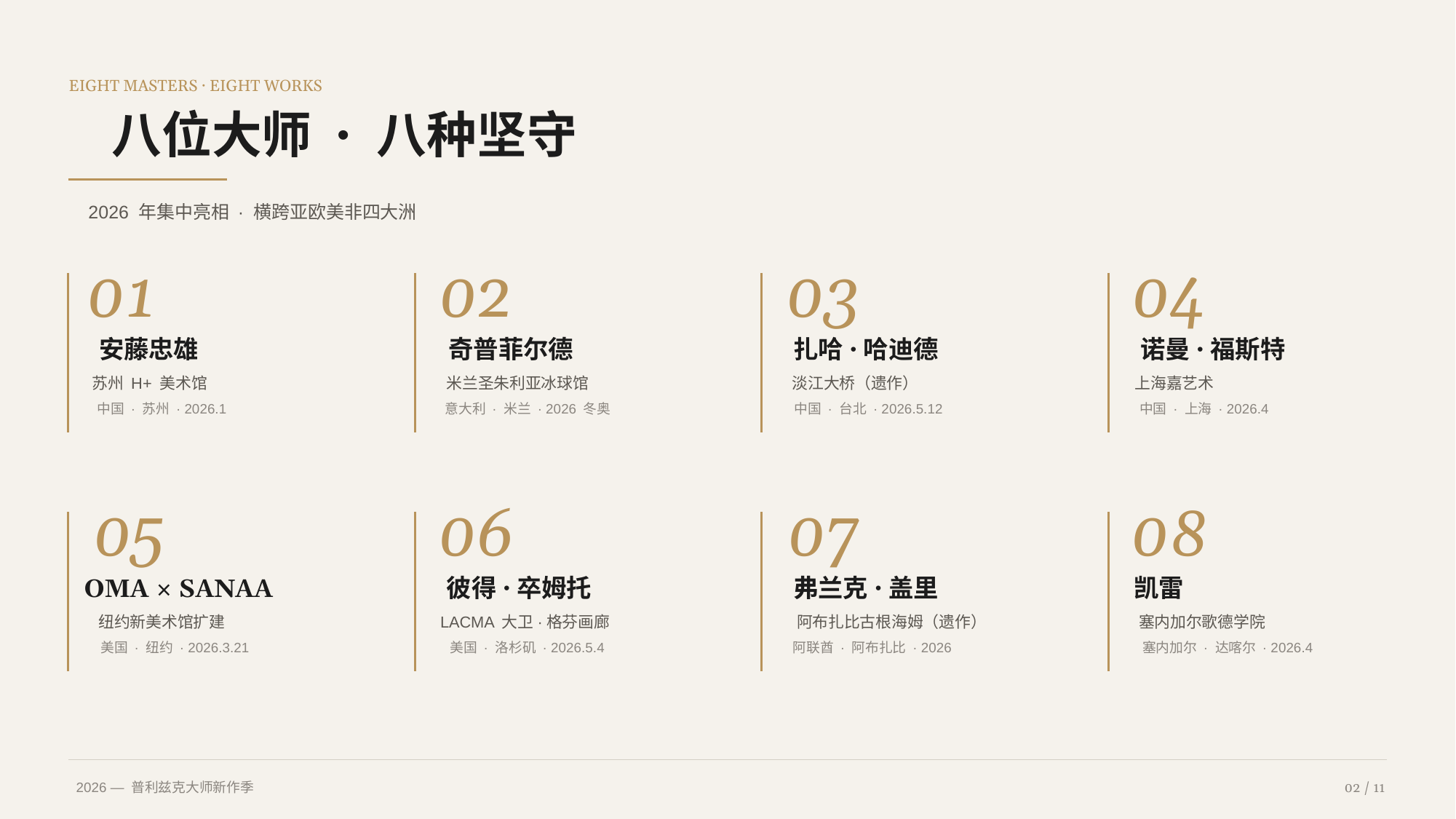

EIGHT MASTERS · EIGHT WORKS
八位大师 · 八种坚守

2026 年集中亮相 · 横跨亚欧美非四大洲
01

安藤忠雄
苏州 H+ 美术馆
中国 · 苏州 · 2026.1
02

奇普菲尔德
米兰圣朱利亚冰球馆
意大利 · 米兰 · 2026 冬奥
03

扎哈·哈迪德
淡江大桥（遗作）
中国 · 台北 · 2026.5.12
04

诺曼·福斯特
上海嘉艺术
中国 · 上海 · 2026.4
05

OMA × SANAA
纽约新美术馆扩建
美国 · 纽约 · 2026.3.21
06

彼得·卒姆托
LACMA 大卫·格芬画廊
美国 · 洛杉矶 · 2026.5.4
07

弗兰克·盖里
阿布扎比古根海姆（遗作）
阿联酋 · 阿布扎比 · 2026
08

凯雷
塞内加尔歌德学院
塞内加尔 · 达喀尔 · 2026.4

2026 — 普利兹克大师新作季
02 / 11